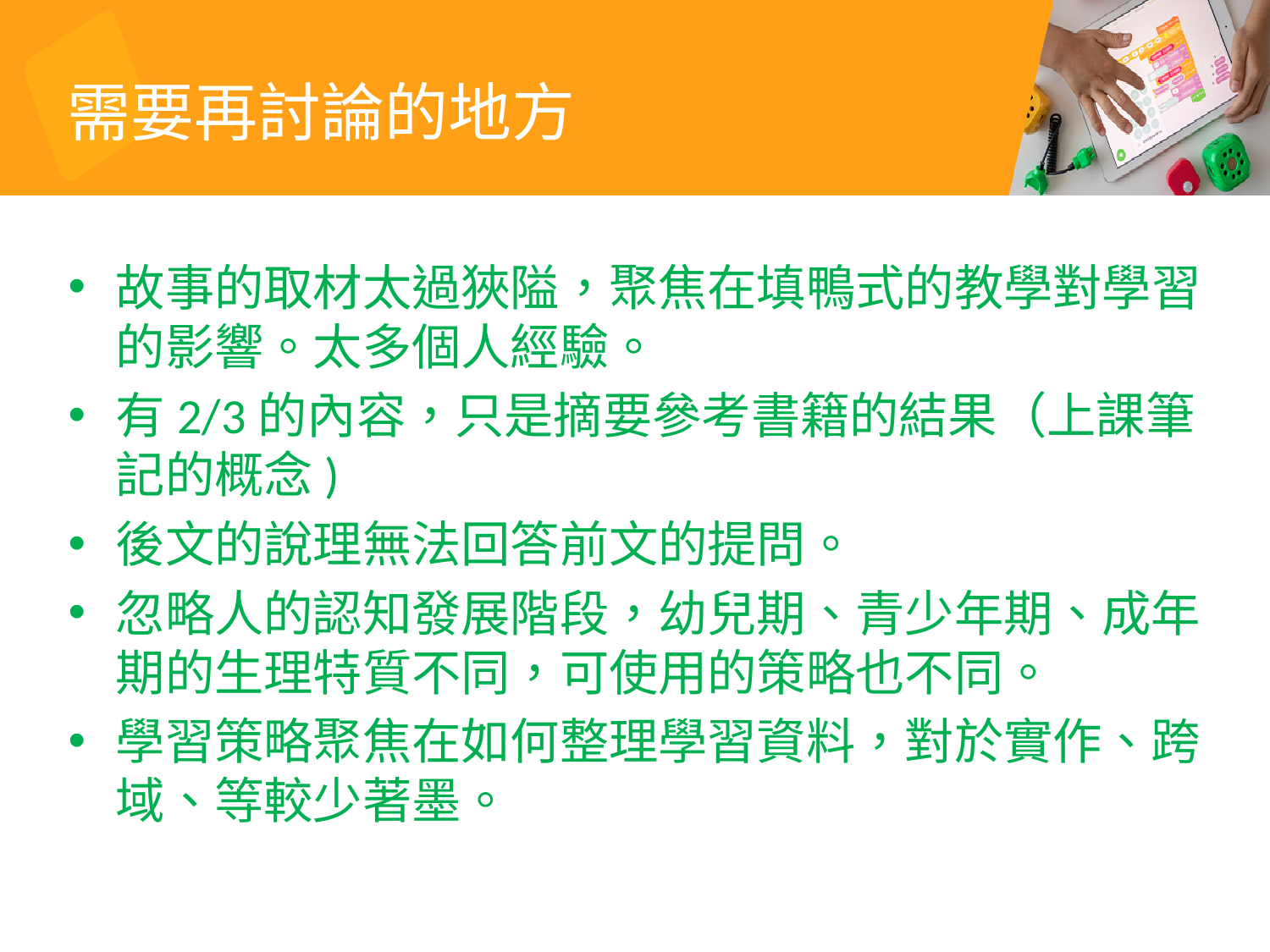

# 需要再討論的地方
故事的取材太過狹隘，聚焦在填鴨式的教學對學習的影響。太多個人經驗。
有2/3的內容，只是摘要參考書籍的結果（上課筆記的概念)
後文的說理無法回答前文的提問。
忽略人的認知發展階段，幼兒期、青少年期、成年期的生理特質不同，可使用的策略也不同。
學習策略聚焦在如何整理學習資料，對於實作、跨域、等較少著墨。